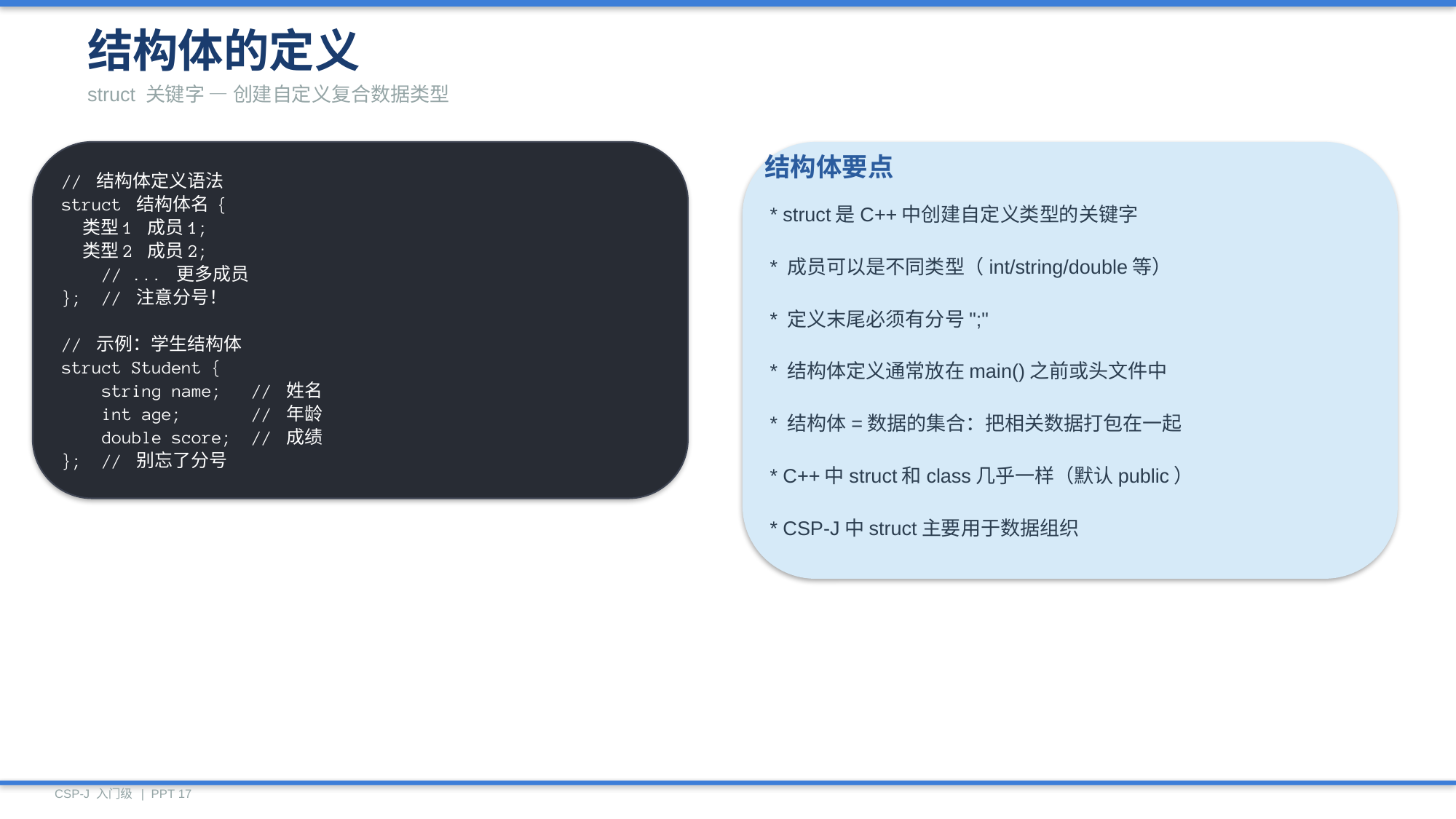

结构体的定义
struct 关键字 — 创建自定义复合数据类型
// 结构体定义语法
struct 结构体名 {
    类型1 成员1;
    类型2 成员2;
    // ... 更多成员
};  // 注意分号！

// 示例：学生结构体
struct Student {
    string name;   // 姓名
    int age;       // 年龄
    double score;  // 成绩
};  // 别忘了分号

结构体要点
* struct是C++中创建自定义类型的关键字
* 成员可以是不同类型（int/string/double等）
* 定义末尾必须有分号";"
* 结构体定义通常放在main()之前或头文件中
* 结构体=数据的集合：把相关数据打包在一起
* C++中struct和class几乎一样（默认public）
* CSP-J中struct主要用于数据组织

CSP-J 入门级  |  PPT 17